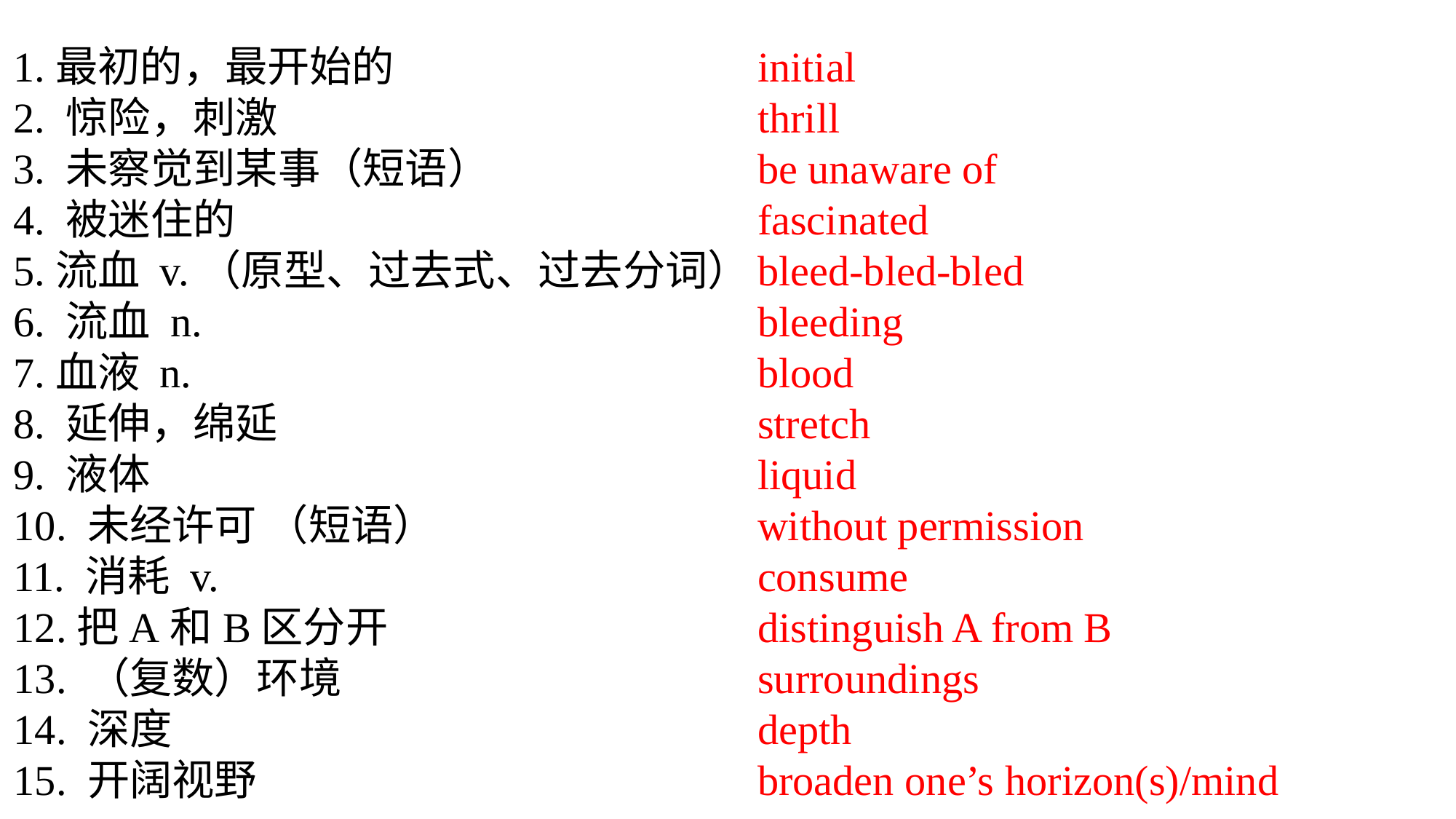

1.最初的，最开始的
2. 惊险，刺激
3. 未察觉到某事（短语）
4. 被迷住的
5.流血 v.（原型、过去式、过去分词）
6. 流血 n.
7.血液 n.
8. 延伸，绵延
9. 液体
10. 未经许可 （短语）
11. 消耗 v.
12.把A和B区分开
13. （复数）环境
14. 深度
15. 开阔视野
initial
thrill
be unaware of
fascinated
bleed-bled-bled
bleeding
blood
stretch
liquid
without permission
consume
distinguish A from B
surroundings
depth
broaden one’s horizon(s)/mind